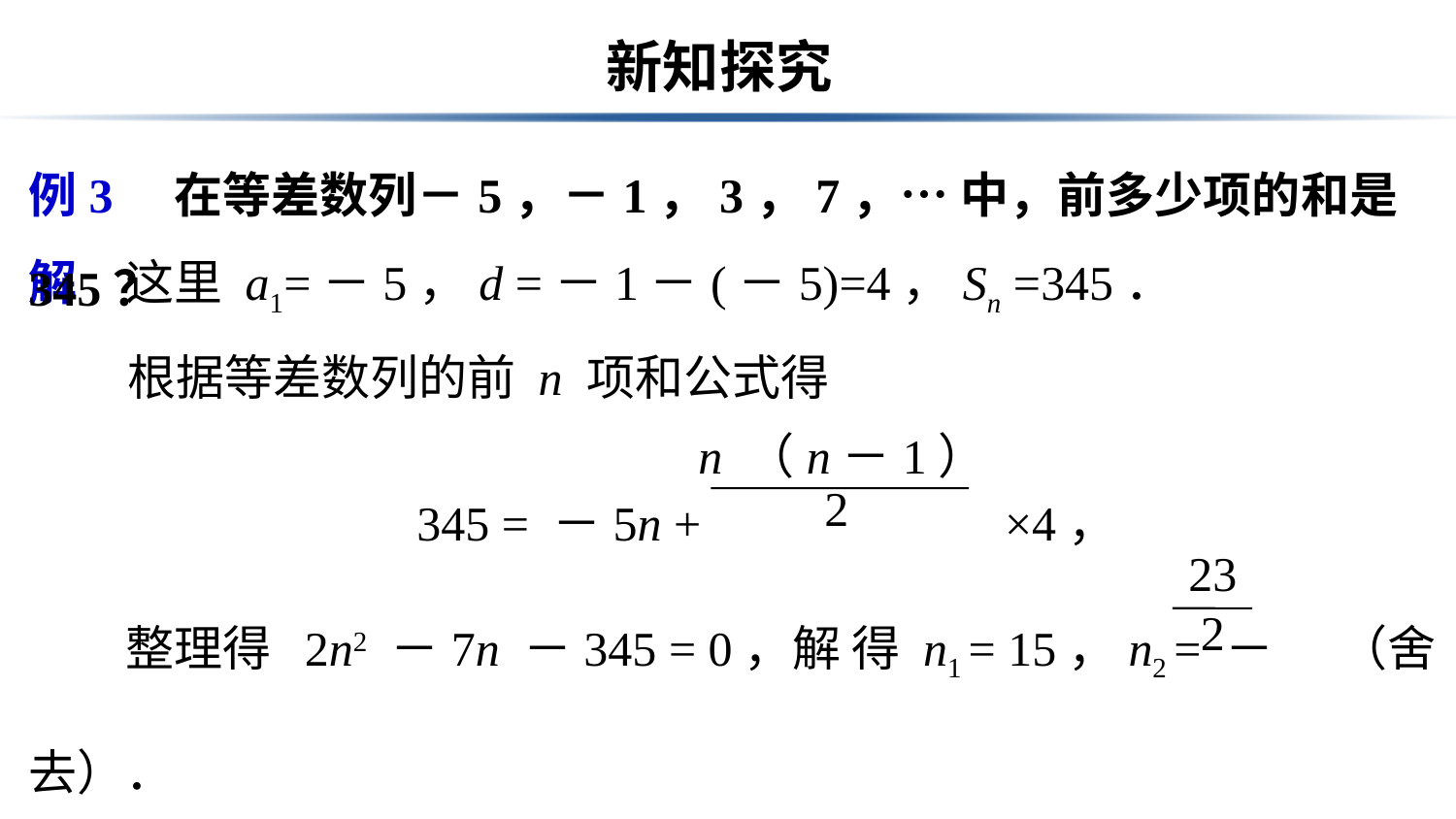

# 新知探究
例3　在等差数列－5，－1，3，7，… 中，前多少项的和是345？
解　这里 a1=－5，d =－1－(－5)=4，Sn =345．
        根据等差数列的前 n 项和公式得
345 = －5n +                         ×4，
　　整理得  2n2 －7n －345 = 0，解 得 n1 = 15，n2 = －      （舍去）．
        所以  n = 15，即这个数列的前 15 项的和是 345 ．
n （n－1）
2

  23
   2